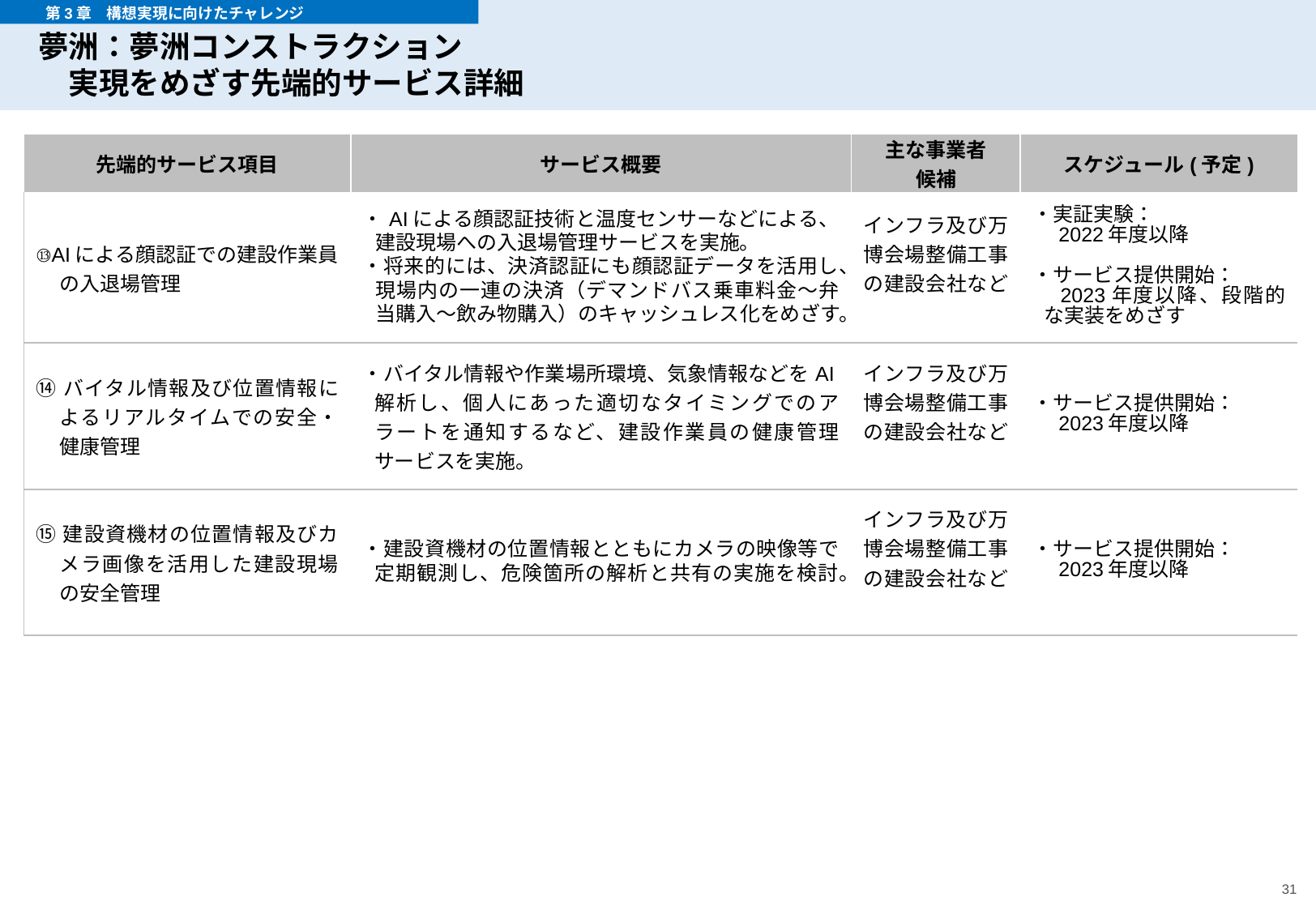

# 夢洲：夢洲コンストラクション 　実現をめざす先端的サービス詳細
　　　第3章　構想実現に向けたチャレンジ
サービス内容・実施体制の検討
| 先端的サービス項目 | サービス概要 | 主な事業者 候補 | スケジュール(予定) |
| --- | --- | --- | --- |
| ⑬AIによる顔認証での建設作業員の入退場管理 | ・AIによる顔認証技術と温度センサーなどによる、建設現場への入退場管理サービスを実施。 ・将来的には、決済認証にも顔認証データを活用し、現場内の一連の決済（デマンドバス乗車料金～弁当購入～飲み物購入）のキャッシュレス化をめざす。 | インフラ及び万博会場整備工事の建設会社など | ・実証実験： 　2022年度以降 ・サービス提供開始： 　2023年度以降、段階的な実装をめざす |
| ⑭バイタル情報及び位置情報によるリアルタイムでの安全・健康管理 | ・バイタル情報や作業場所環境、気象情報などをAI解析し、個人にあった適切なタイミングでのアラートを通知するなど、建設作業員の健康管理サービスを実施。 | インフラ及び万博会場整備工事の建設会社など | ・サービス提供開始： 　2023年度以降 |
| ⑮建設資機材の位置情報及びカメラ画像を活用した建設現場の安全管理 | ・建設資機材の位置情報とともにカメラの映像等で定期観測し、危険箇所の解析と共有の実施を検討。 | インフラ及び万博会場整備工事の建設会社など | ・サービス提供開始： 　2023年度以降 |
31